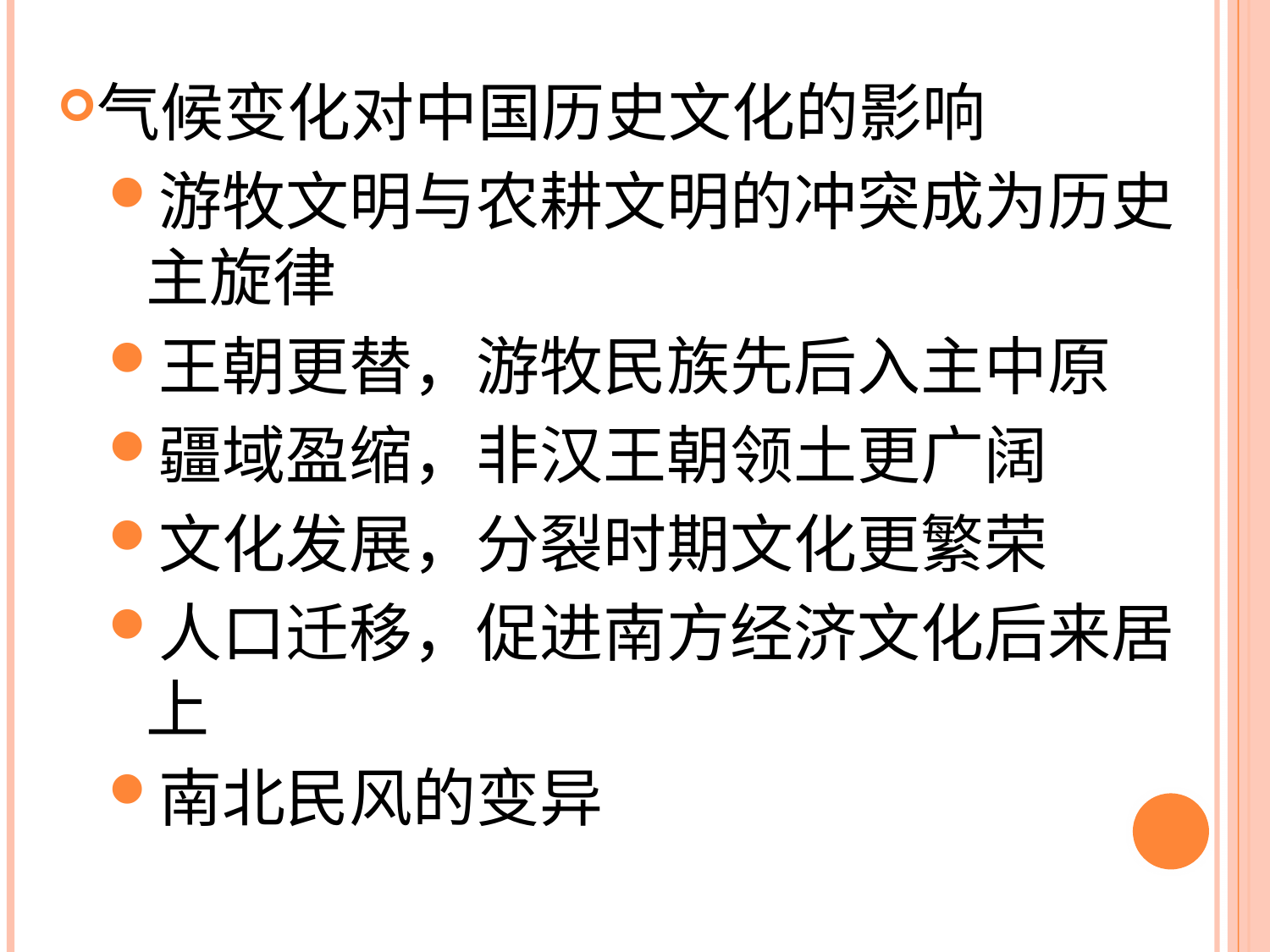

气候变化对中国历史文化的影响
游牧文明与农耕文明的冲突成为历史主旋律
王朝更替，游牧民族先后入主中原
疆域盈缩，非汉王朝领土更广阔
文化发展，分裂时期文化更繁荣
人口迁移，促进南方经济文化后来居上
南北民风的变异